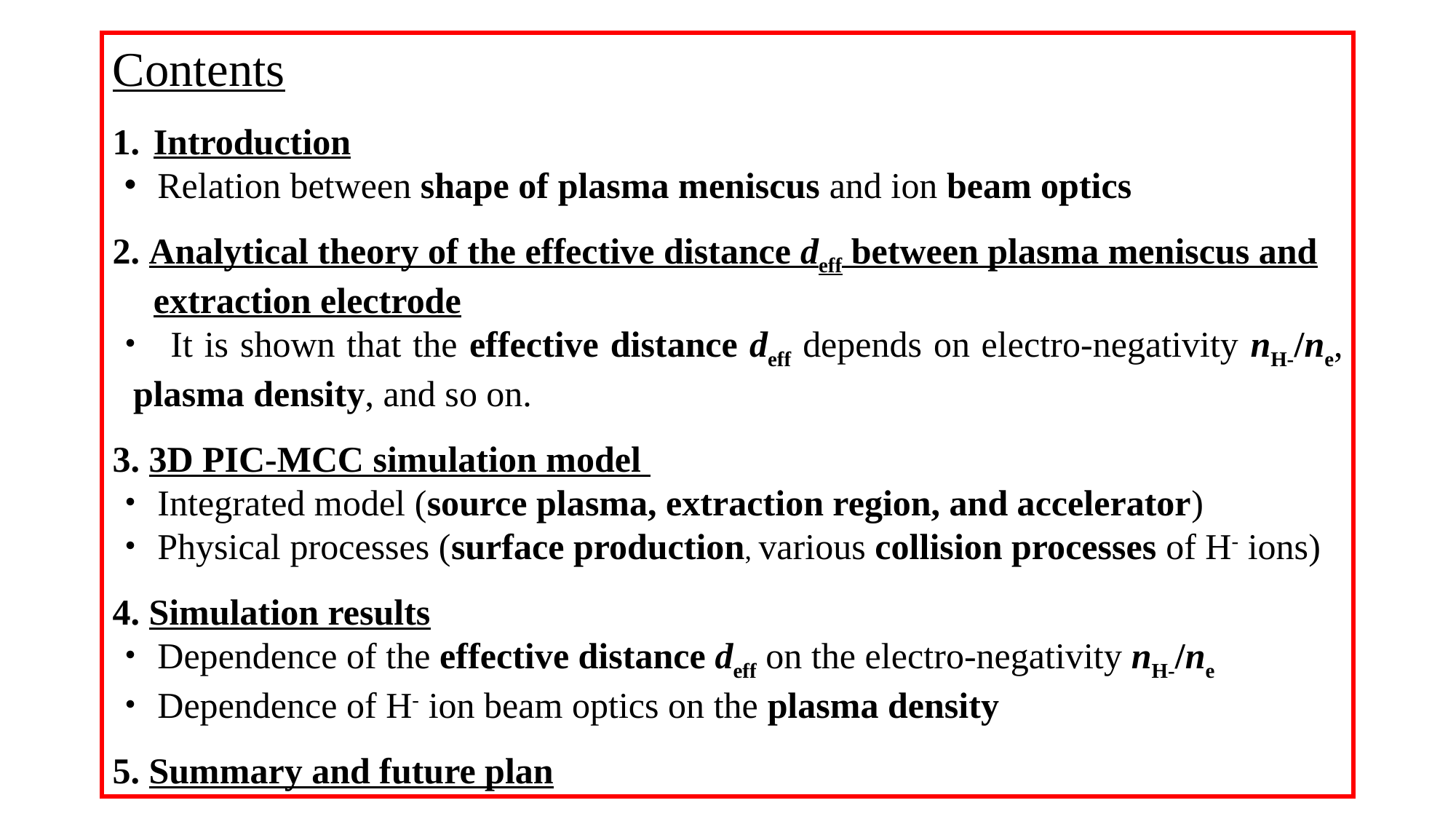

Contents

Introduction
・Relation between shape of plasma meniscus and ion beam optics

2. Analytical theory of the effective distance deff between plasma meniscus and extraction electrode
・ It is shown that the effective distance deff depends on electro-negativity nH-/ne, plasma density, and so on.

3. 3D PIC-MCC simulation model
・Integrated model (source plasma, extraction region, and accelerator)
・Physical processes (surface production, various collision processes of H- ions)

4. Simulation results
・Dependence of the effective distance deff on the electro-negativity nH-/ne
・Dependence of H- ion beam optics on the plasma density

5. Summary and future plan